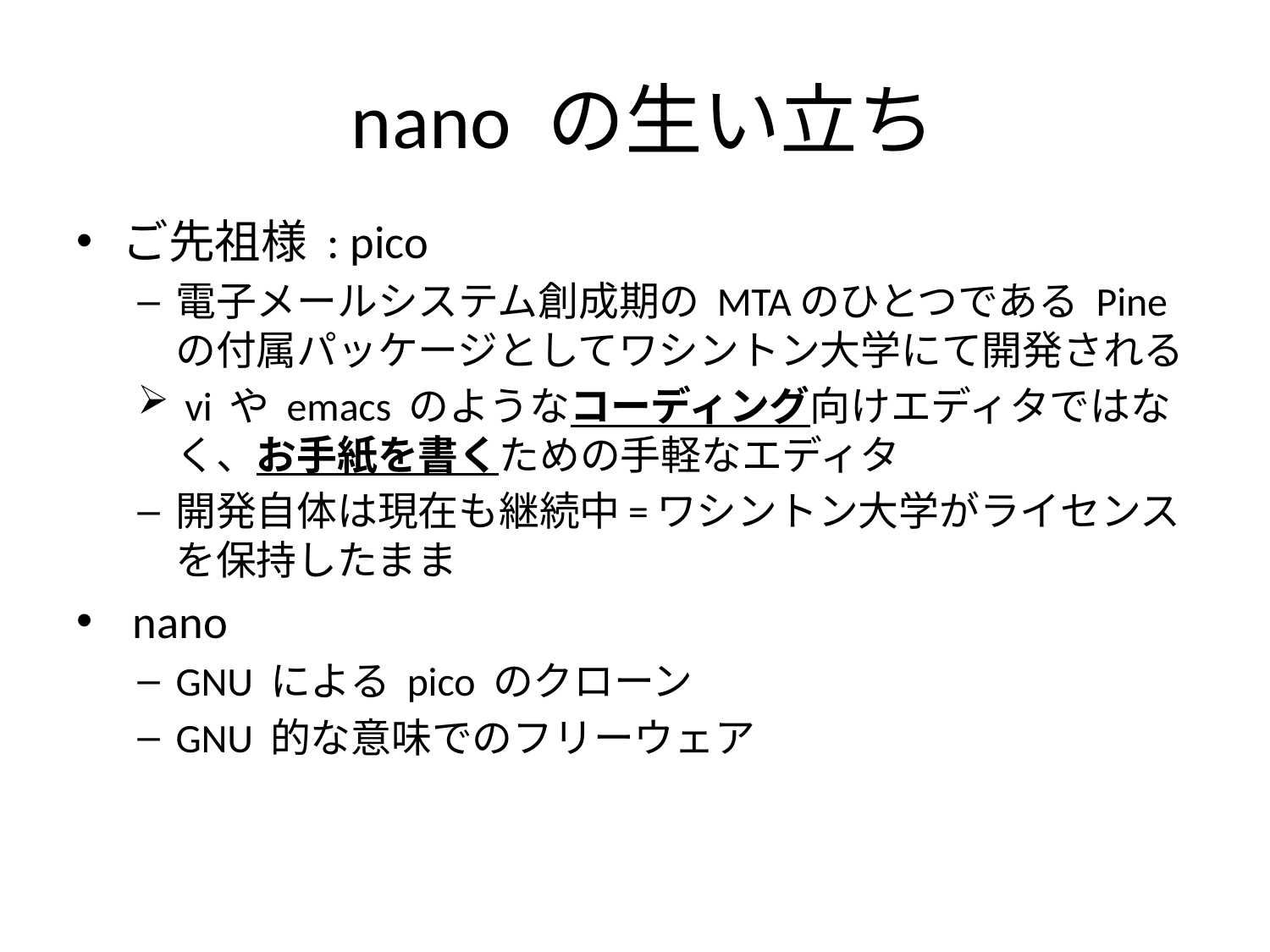

# nano の生い立ち
ご先祖様 : pico
電子メールシステム創成期の MTAのひとつである Pine の付属パッケージとしてワシントン大学にて開発される
 vi や emacs のようなコーディング向けエディタではなく、お手紙を書くための手軽なエディタ
開発自体は現在も継続中=ワシントン大学がライセンスを保持したまま
 nano
GNU による pico のクローン
GNU 的な意味でのフリーウェア